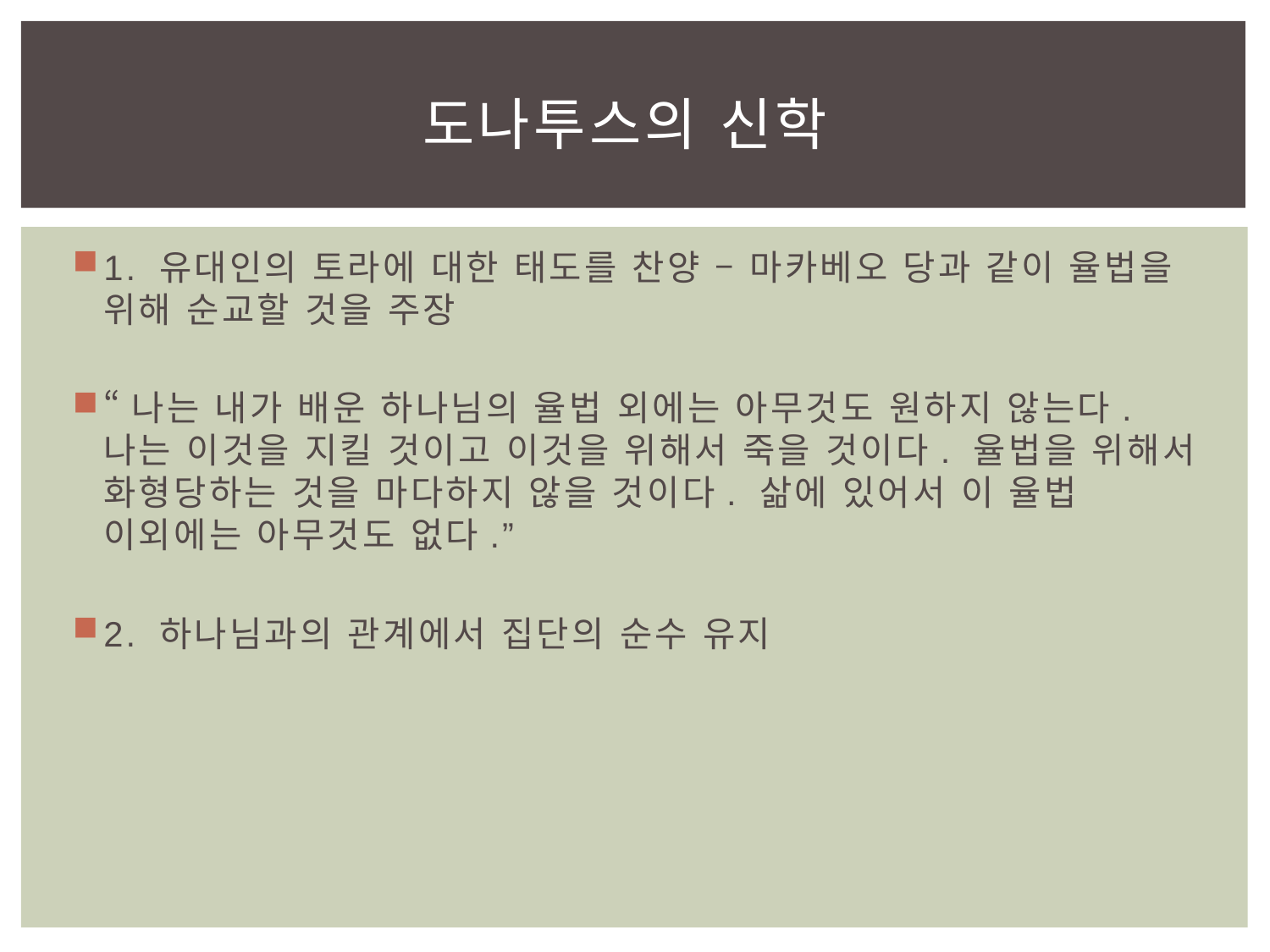

# 도나투스의 신학
1. 유대인의 토라에 대한 태도를 찬양 – 마카베오 당과 같이 율법을 위해 순교할 것을 주장

“나는 내가 배운 하나님의 율법 외에는 아무것도 원하지 않는다. 나는 이것을 지킬 것이고 이것을 위해서 죽을 것이다. 율법을 위해서 화형당하는 것을 마다하지 않을 것이다. 삶에 있어서 이 율법 이외에는 아무것도 없다.”

2. 하나님과의 관계에서 집단의 순수 유지